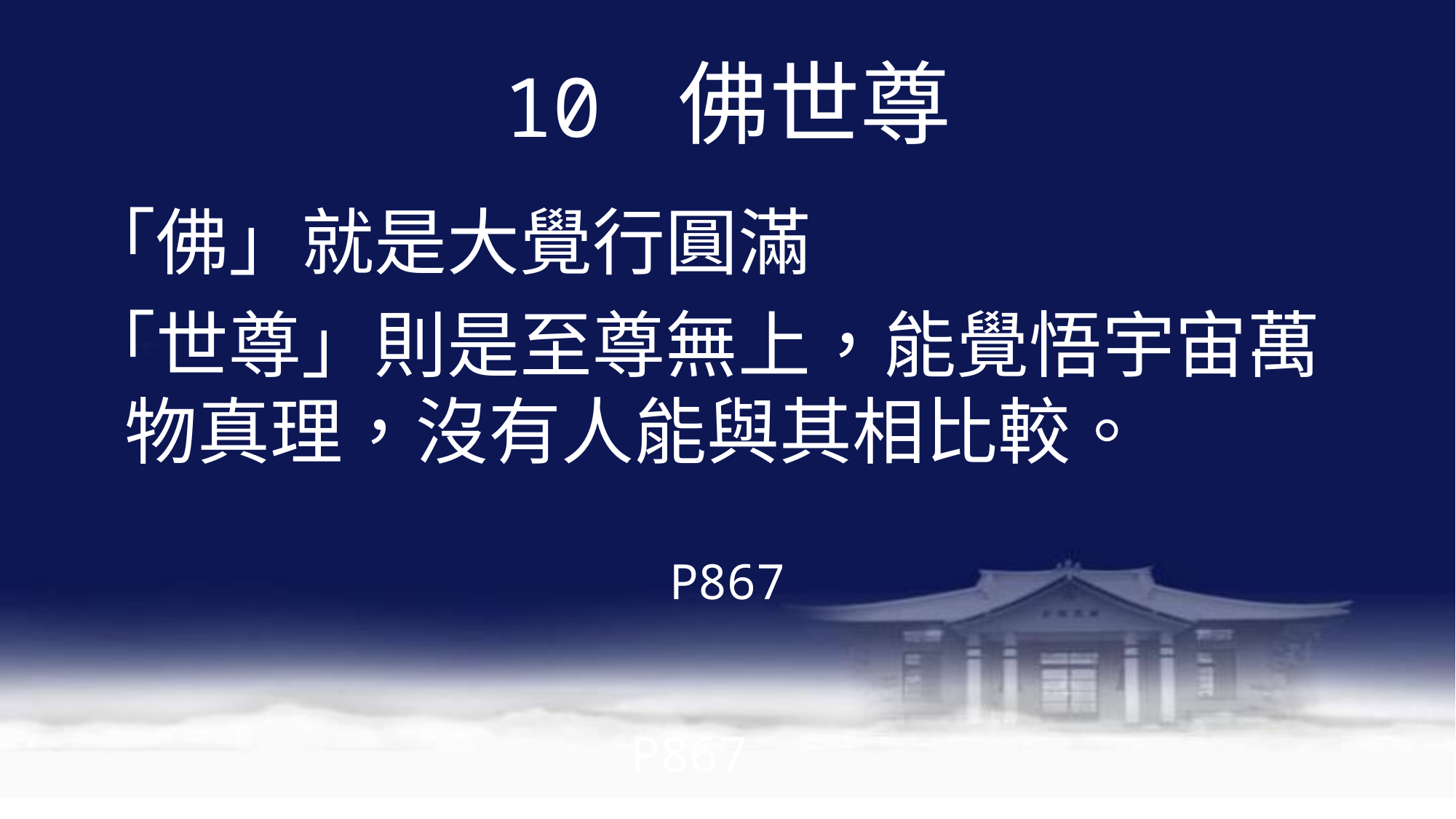

# 10 佛世尊
「佛」就是大覺行圓滿
「世尊」則是至尊無上，能覺悟宇宙萬物真理，沒有人能與其相比較。

P867

P867